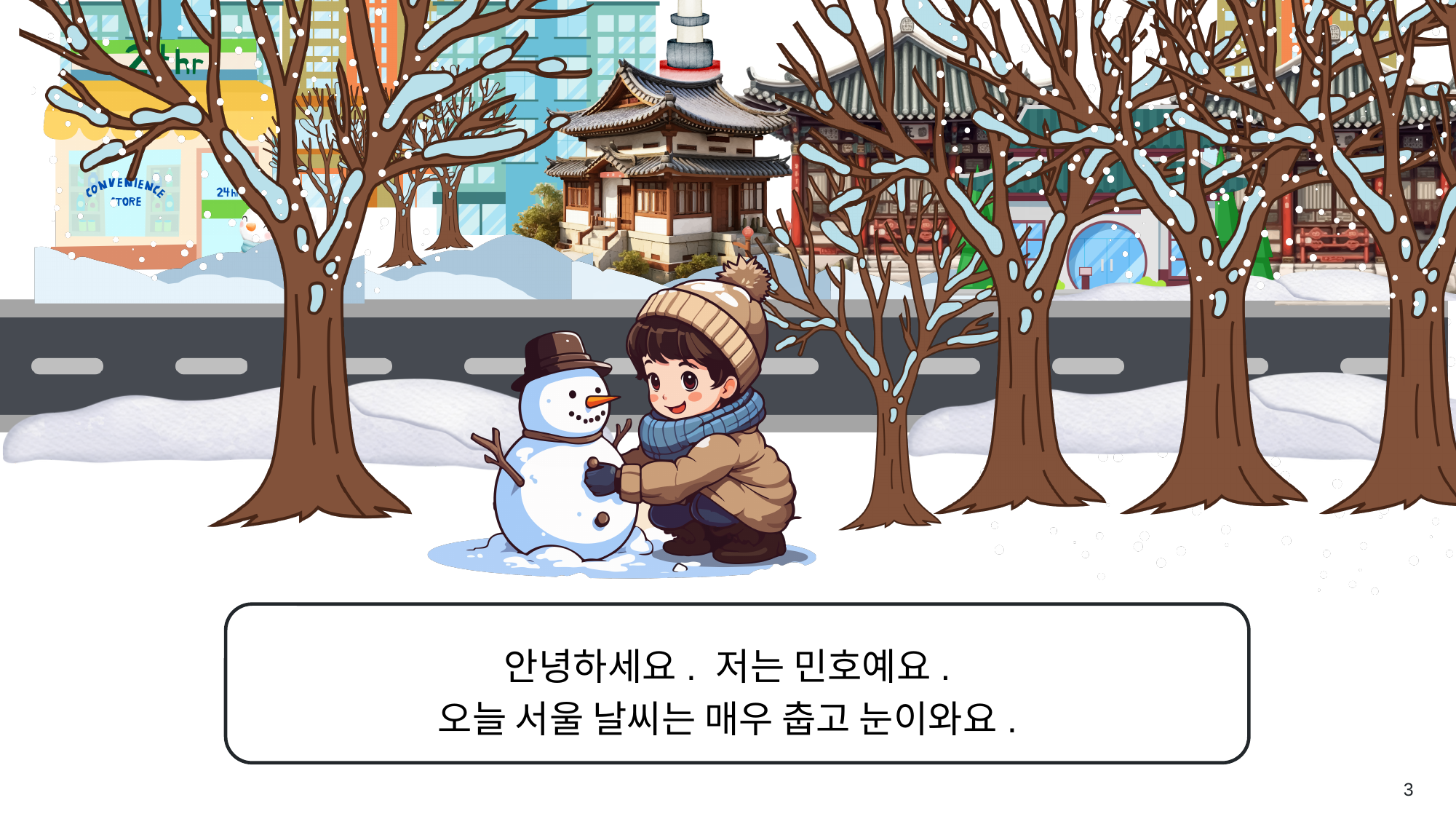

# Slide 3

안녕하세요. 저는 민호예요.
오늘 서울 날씨는 매우 춥고 눈이와요.
3